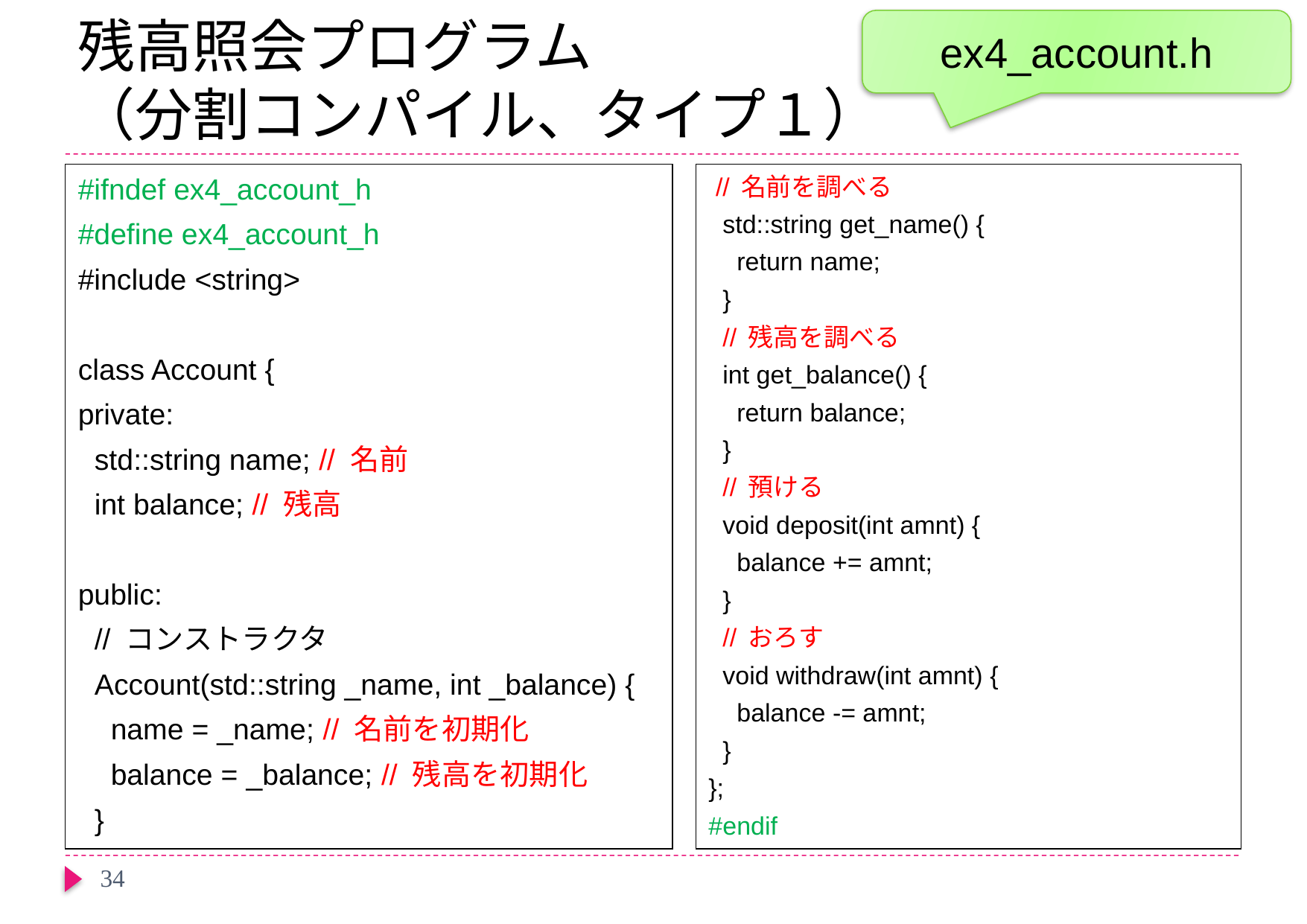

ex4_account.h
# 残高照会プログラム （分割コンパイル、タイプ１）
#ifndef ex4_account_h
#define ex4_account_h
#include <string>

class Account {
private:
  std::string name; // 名前
  int balance; // 残高

public:
  // コンストラクタ
  Account(std::string _name, int _balance) {
    name = _name; // 名前を初期化
    balance = _balance; // 残高を初期化
  }
 // 名前を調べる
  std::string get_name() {
    return name;
  }
  // 残高を調べる
  int get_balance() {
    return balance;
  }
  // 預ける
  void deposit(int amnt) {
    balance += amnt;
  }
  // おろす
  void withdraw(int amnt) {
    balance -= amnt;
  }
};
#endif

34